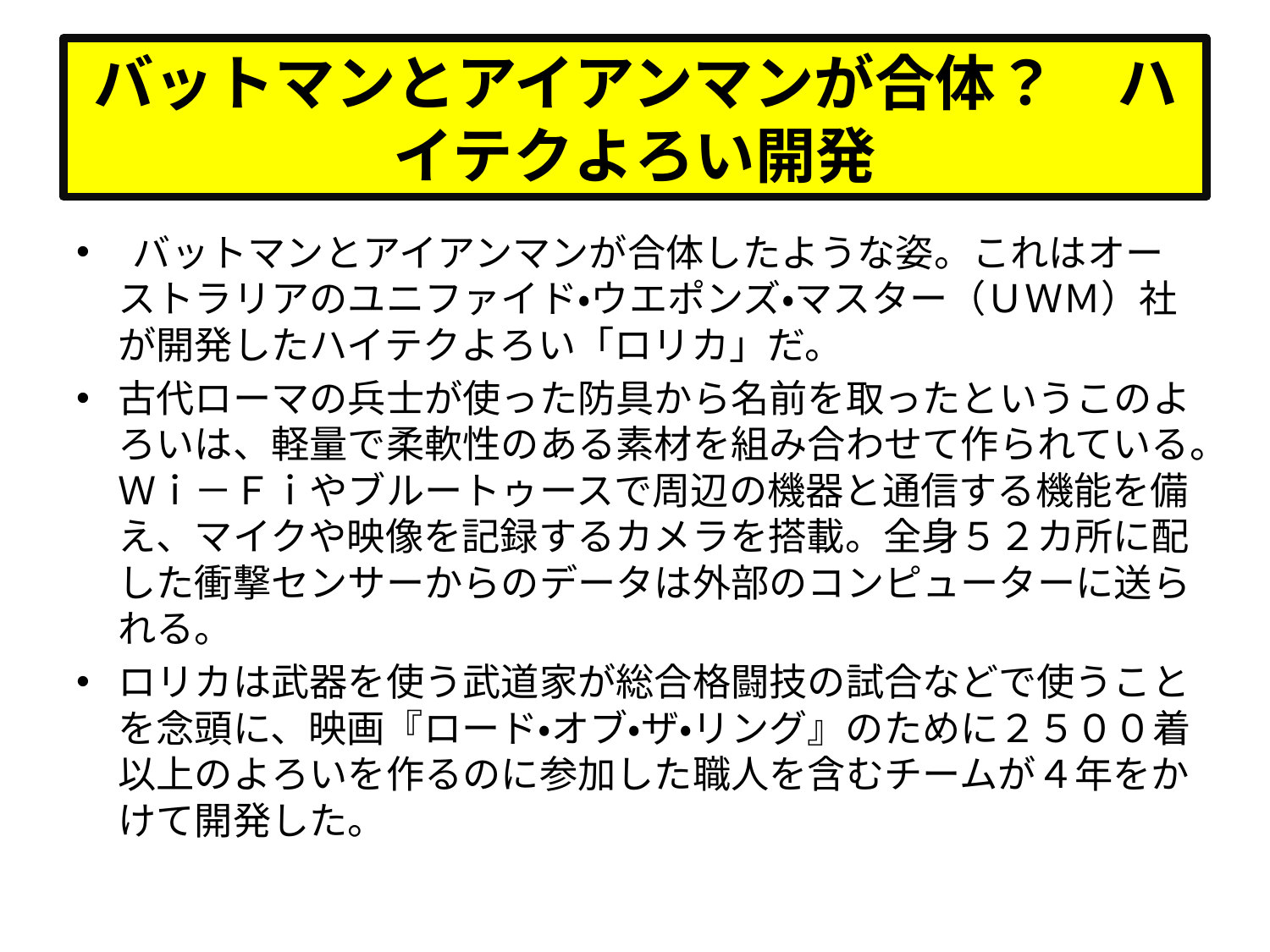

# バットマンとアイアンマンが合体？　ハイテクよろい開発
 バットマンとアイアンマンが合体したような姿。これはオーストラリアのユニファイド・ウエポンズ・マスター（ＵＷＭ）社が開発したハイテクよろい「ロリカ」だ。
古代ローマの兵士が使った防具から名前を取ったというこのよろいは、軽量で柔軟性のある素材を組み合わせて作られている。Ｗｉ－Ｆｉやブルートゥースで周辺の機器と通信する機能を備え、マイクや映像を記録するカメラを搭載。全身５２カ所に配した衝撃センサーからのデータは外部のコンピューターに送られる。
ロリカは武器を使う武道家が総合格闘技の試合などで使うことを念頭に、映画『ロード・オブ・ザ・リング』のために２５００着以上のよろいを作るのに参加した職人を含むチームが４年をかけて開発した。